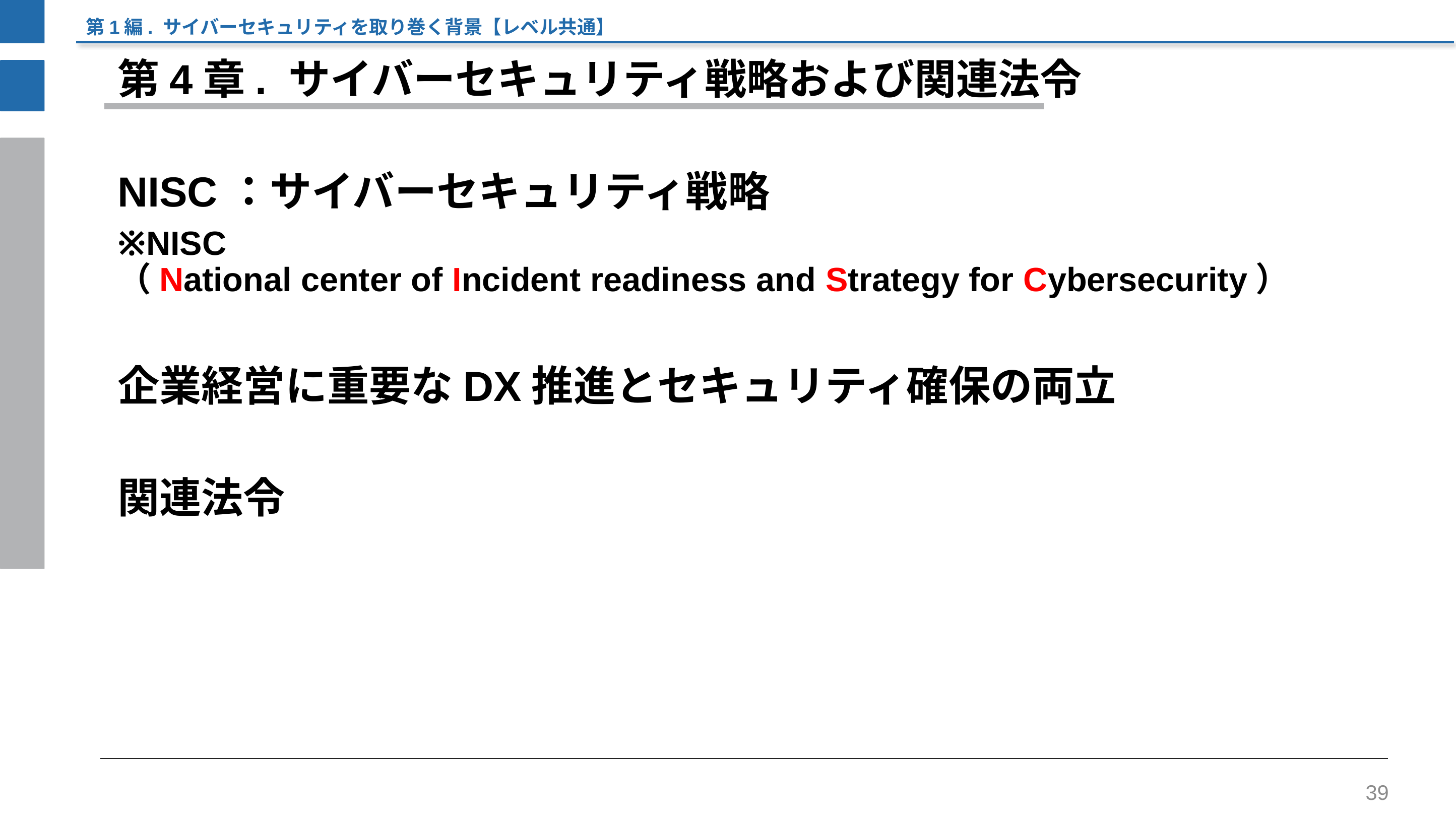

第1編. サイバーセキュリティを取り巻く背景【レベル共通】
第4章. サイバーセキュリティ戦略および関連法令
NISC：サイバーセキュリティ戦略
※NISC
（National center of Incident readiness and Strategy for Cybersecurity）

企業経営に重要なDX推進とセキュリティ確保の両立

関連法令
39